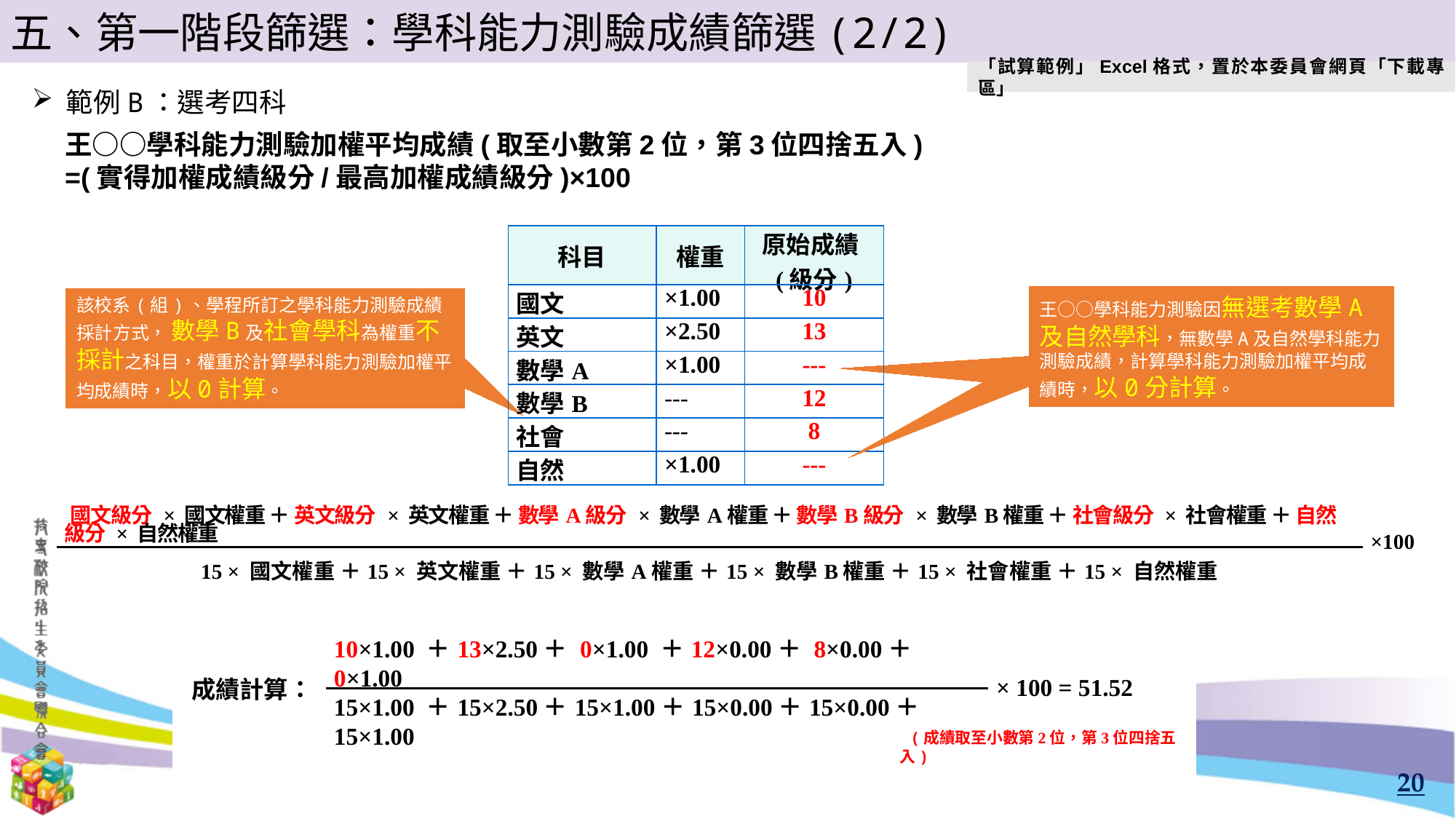

五、第一階段篩選：學科能力測驗成績篩選(2/2)
「試算範例」Excel格式，置於本委員會網頁「下載專區」
範例B：選考四科
王○○學科能力測驗加權平均成績(取至小數第2位，第3位四捨五入)
=(實得加權成績級分/最高加權成績級分)×100
| 科目 | 權重 | 原始成績(級分) |
| --- | --- | --- |
| 國文 | ×1.00 | 10 |
| 英文 | ×2.50 | 13 |
| 數學A | ×1.00 | --- |
| 數學B | --- | 12 |
| 社會 | --- | 8 |
| 自然 | ×1.00 | --- |
王○○學科能力測驗因無選考數學A及自然學科，無數學A及自然學科能力測驗成績，計算學科能力測驗加權平均成績時，以0分計算。
王○○學科能力測驗因無選考數學A及自然學科，無數學A及自然學科能力測驗成績，計算學科能力測驗加權平均成績時，以0分計算。
該校系(組)、學程所訂之學科能力測驗成績採計方式， 數學B及社會學科為權重不採計之科目，權重於計算學科能力測驗加權平均成績時，以0計算。
| 國文級分 × 國文權重 ＋ 英文級分 × 英文權重 ＋ 數學A級分 × 數學A權重 ＋ 數學B級分 × 數學B權重 ＋ 社會級分 × 社會權重 ＋ 自然級分 × 自然權重 | ×100 |
| --- | --- |
| 15 × 國文權重 ＋15 × 英文權重 ＋15 × 數學A權重 ＋15 × 數學B權重 ＋15 × 社會權重 ＋15 × 自然權重 |  |
| 成績計算： | 10×1.00 ＋13×2.50＋ 0×1.00 ＋12×0.00＋ 8×0.00＋ 0×1.00 | × 100 = 51.52 |
| --- | --- | --- |
|  | 15×1.00 ＋15×2.50＋15×1.00＋15×0.00＋15×0.00＋15×1.00 |  |
|  |  |  |
(成績取至小數第2位，第3位四捨五入)
20